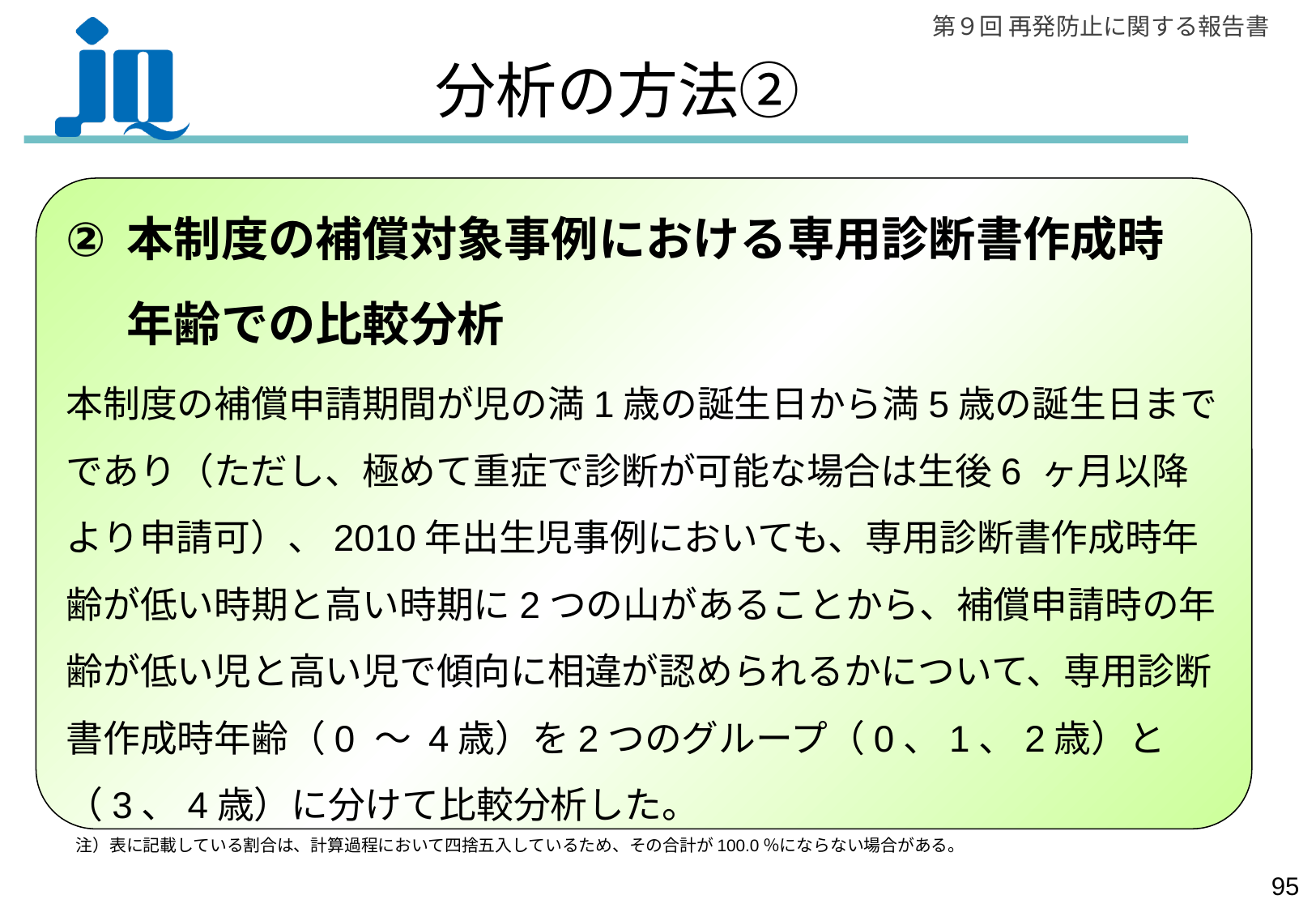

# 分析の方法②
本制度の補償対象事例における専用診断書作成時
年齢での比較分析
本制度の補償申請期間が児の満1歳の誕生日から満5歳の誕生日までであり（ただし、極めて重症で診断が可能な場合は生後6 ヶ月以降より申請可）、2010年出生児事例においても、専用診断書作成時年齢が低い時期と高い時期に2つの山があることから、補償申請時の年齢が低い児と高い児で傾向に相違が認められるかについて、専用診断書作成時年齢（0 ～ 4歳）を2つのグループ（0、1、2歳）と（3、4歳）に分けて比較分析した。
注）表に記載している割合は、計算過程において四捨五入しているため、その合計が100.0％にならない場合がある。
95